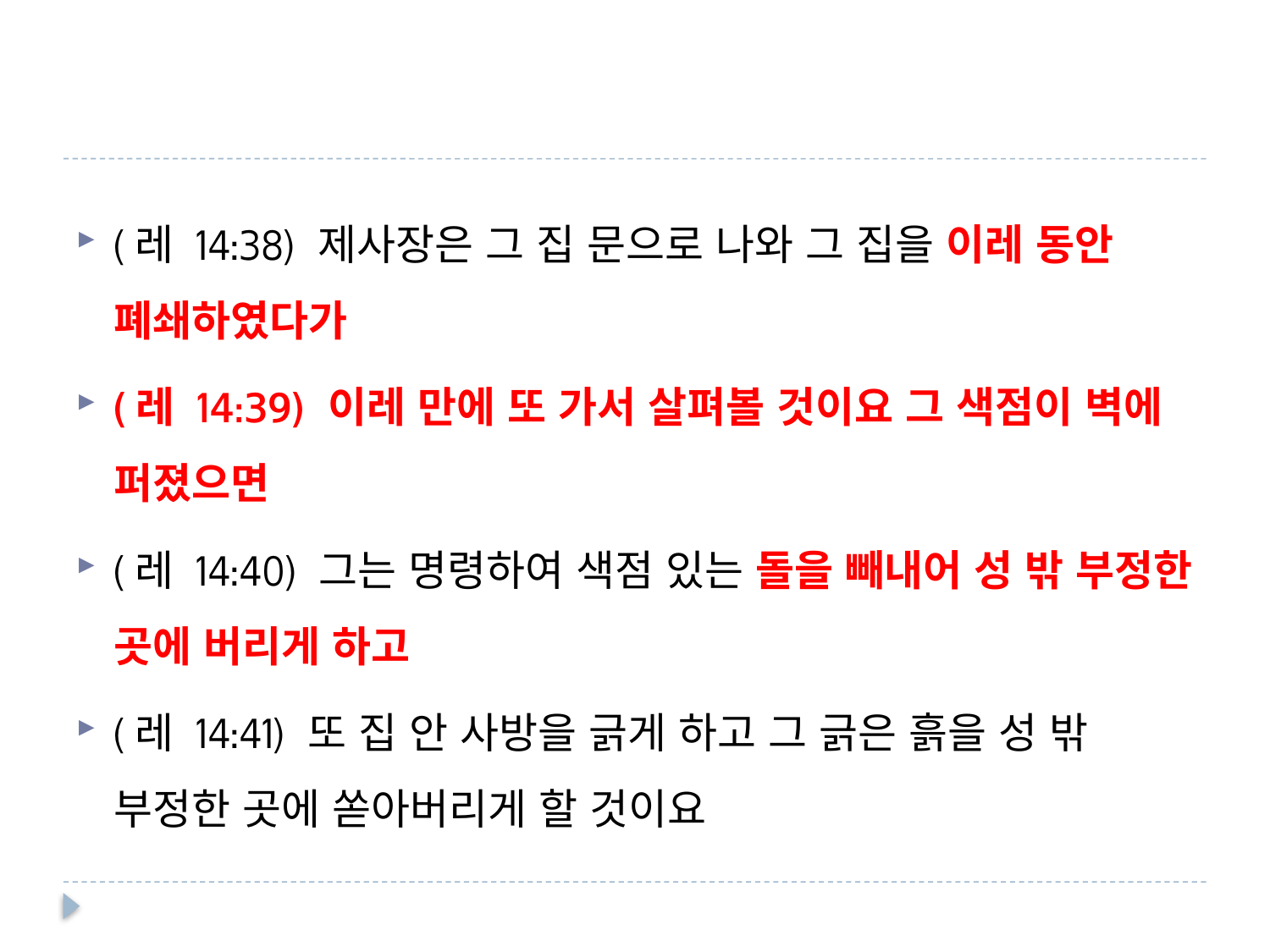

#
(레 14:38) 제사장은 그 집 문으로 나와 그 집을 이레 동안 폐쇄하였다가
(레 14:39) 이레 만에 또 가서 살펴볼 것이요 그 색점이 벽에 퍼졌으면
(레 14:40) 그는 명령하여 색점 있는 돌을 빼내어 성 밖 부정한 곳에 버리게 하고
(레 14:41) 또 집 안 사방을 긁게 하고 그 긁은 흙을 성 밖 부정한 곳에 쏟아버리게 할 것이요